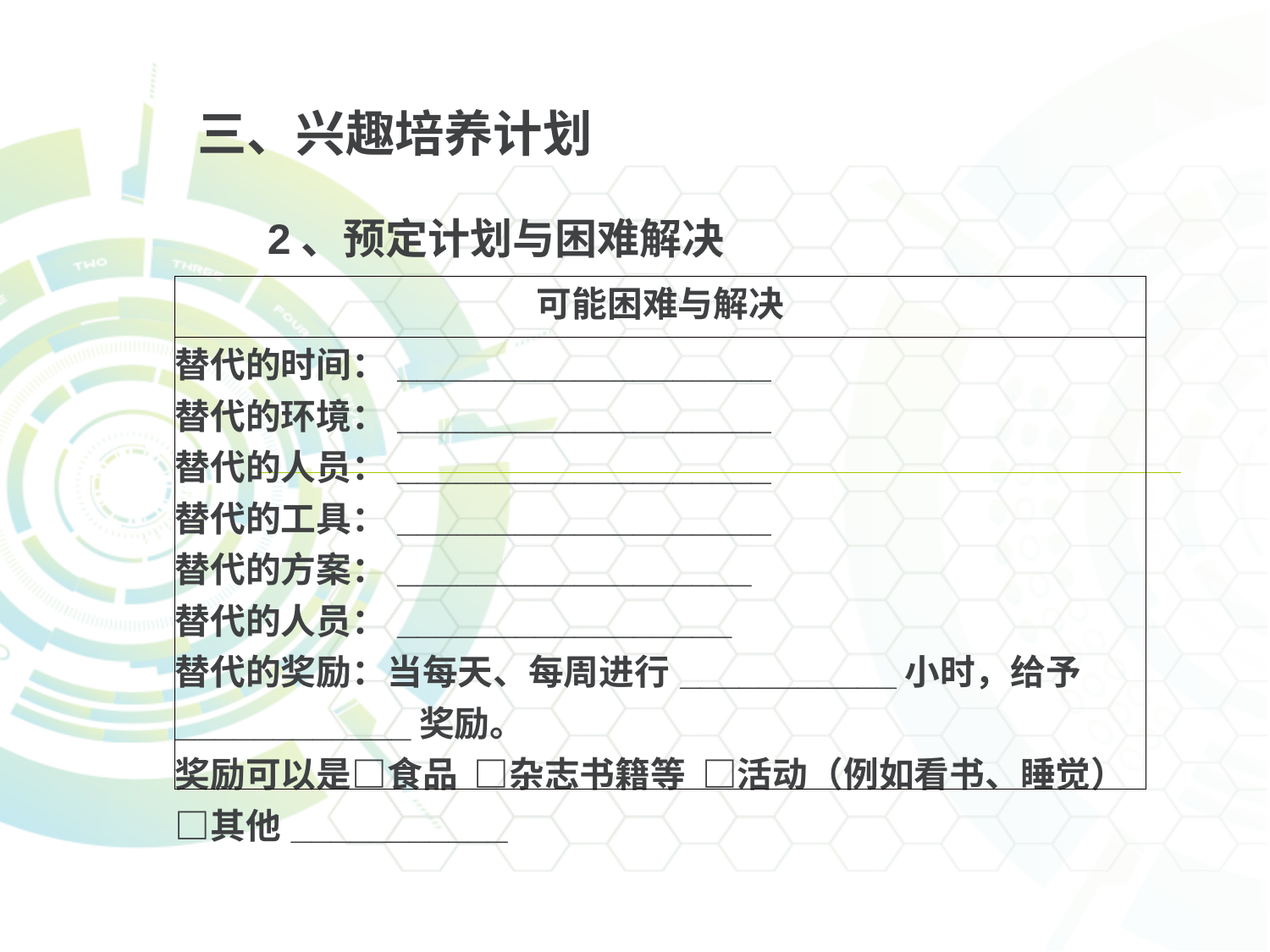

三、兴趣培养计划
2、预定计划与困难解决
| 可能困难与解决 |
| --- |
| 替代的时间：\_\_\_\_\_\_\_\_\_\_\_\_\_\_\_\_\_\_\_ 替代的环境：\_\_\_\_\_\_\_\_\_\_\_\_\_\_\_\_\_\_\_ 替代的人员：\_\_\_\_\_\_\_\_\_\_\_\_\_\_\_\_\_\_\_ 替代的工具：\_\_\_\_\_\_\_\_\_\_\_\_\_\_\_\_\_\_\_ 替代的方案：\_\_\_\_\_\_\_\_\_\_\_\_\_\_\_\_\_\_ 替代的人员：\_\_\_\_\_\_\_\_\_\_\_\_\_\_\_\_\_ 替代的奖励：当每天、每周进行\_\_\_\_\_\_\_\_\_\_\_小时，给予\_\_\_\_\_\_\_\_\_\_\_\_奖励。 奖励可以是□食品 □杂志书籍等 □活动（例如看书、睡觉） □其他\_\_\_\_\_\_\_\_\_\_\_ |